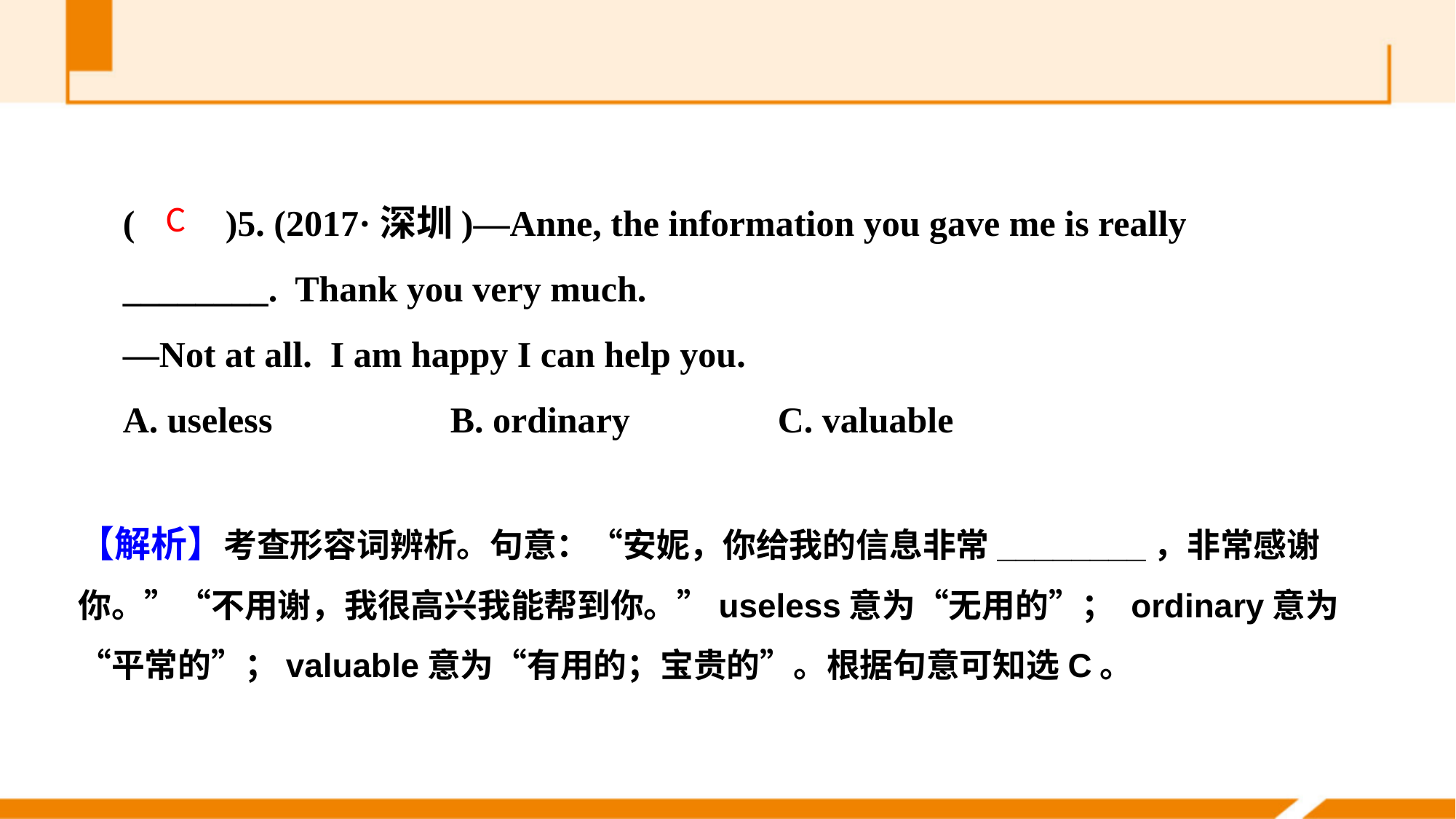

(　　)5. (2017·深圳)—Anne, the information you gave me is really  ________.  Thank you very much.
—Not at all.  I am happy I can help you.
A. useless  		B. ordinary		C. valuable
C
【解析】考查形容词辨析。句意：“安妮，你给我的信息非常________，非常感谢你。”“不用谢，我很高兴我能帮到你。”useless意为“无用的”； ordinary意为“平常的”；valuable意为“有用的；宝贵的”。根据句意可知选C。